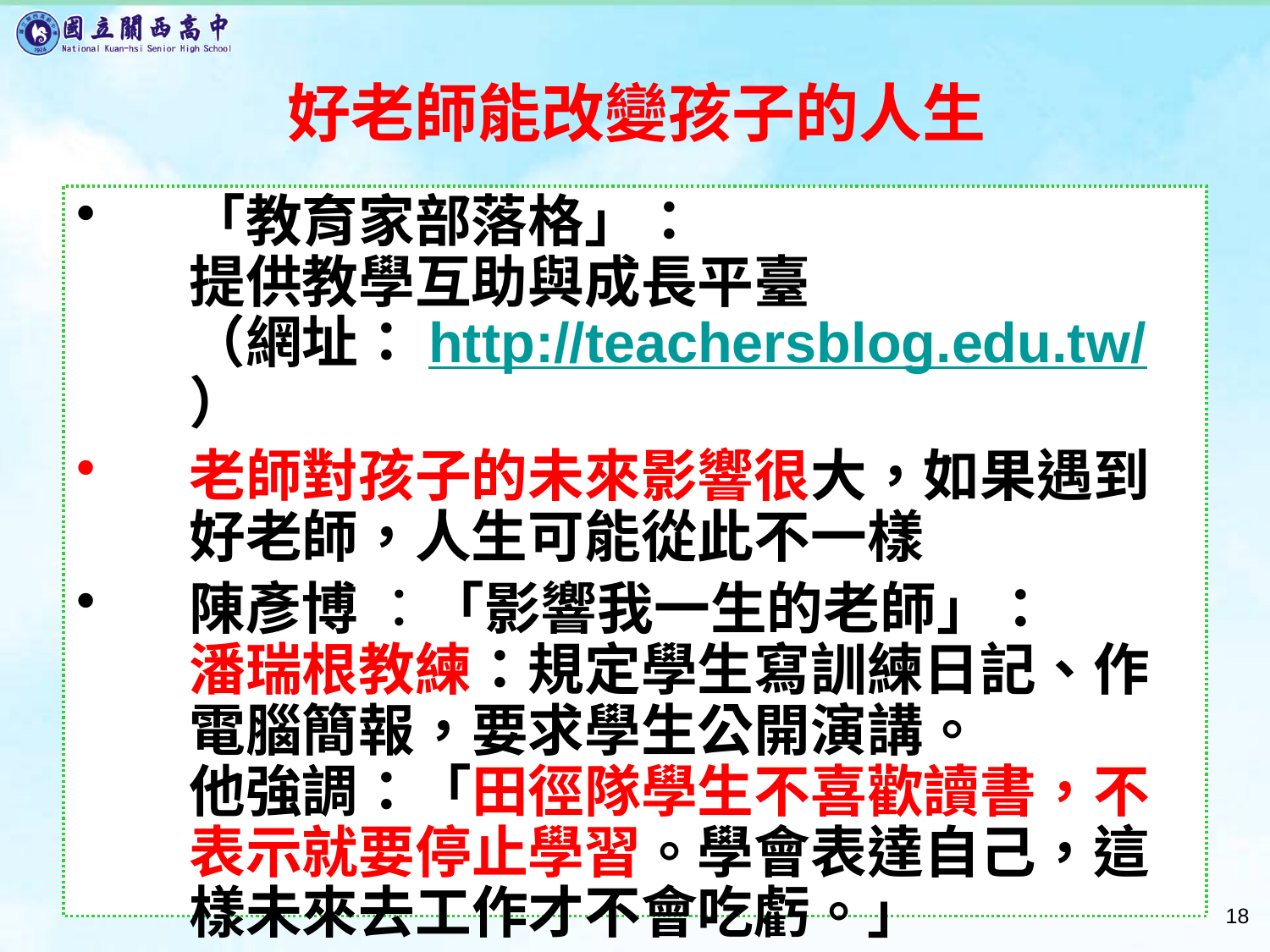

# 好老師能改變孩子的人生
「教育家部落格」：
提供教學互助與成長平臺
（網址：http://teachersblog.edu.tw/）
老師對孩子的未來影響很大，如果遇到好老師，人生可能從此不一樣
陳彥博 ：「影響我一生的老師」：
潘瑞根教練：規定學生寫訓練日記、作電腦簡報，要求學生公開演講。
他強調：「田徑隊學生不喜歡讀書，不表示就要停止學習。學會表達自己，這樣未來去工作才不會吃虧。」